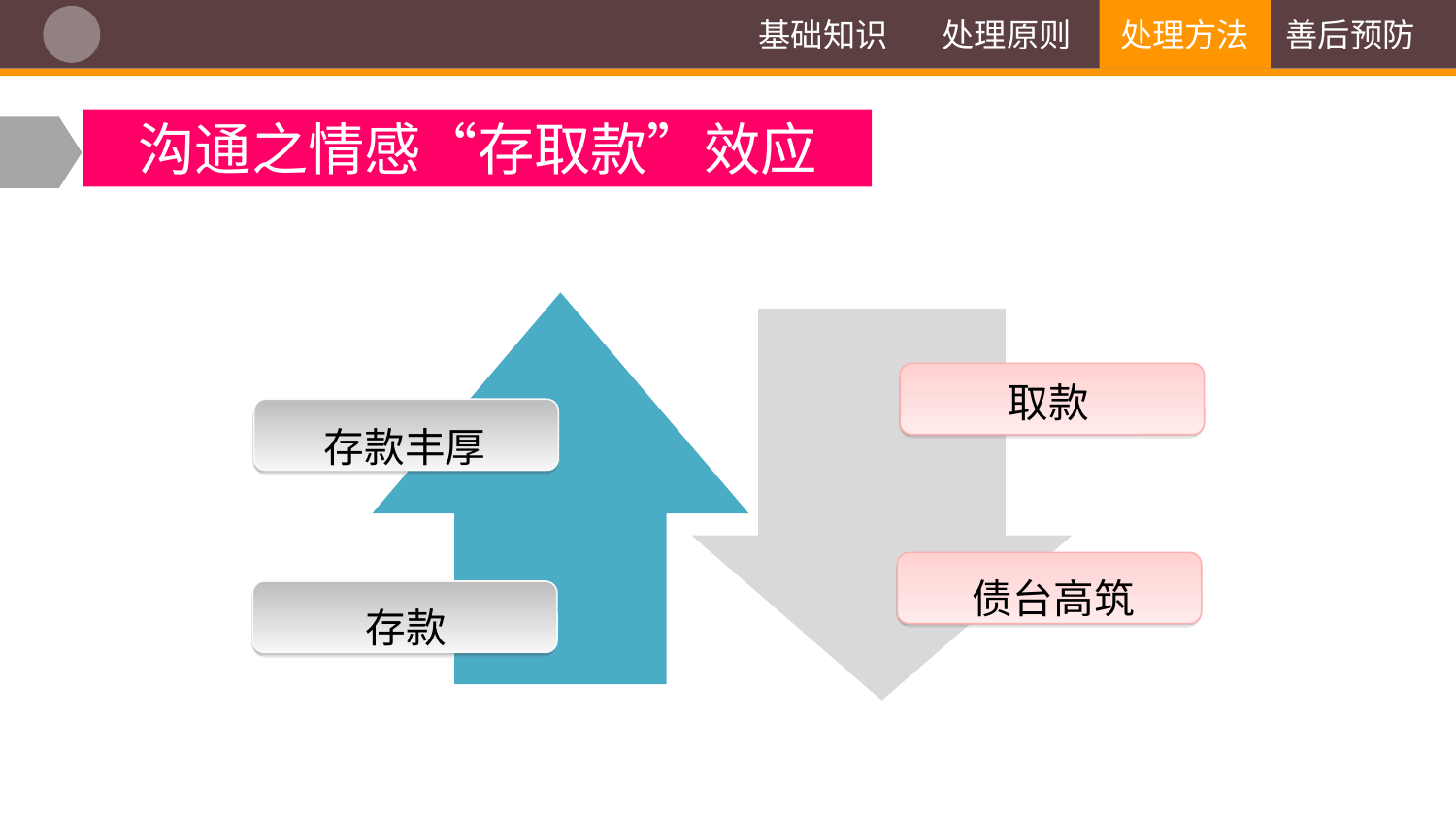

基础知识
处理原则
处理方法
善后预防

沟通之情感“存取款”效应

取款

存款丰厚

债台高筑

存款